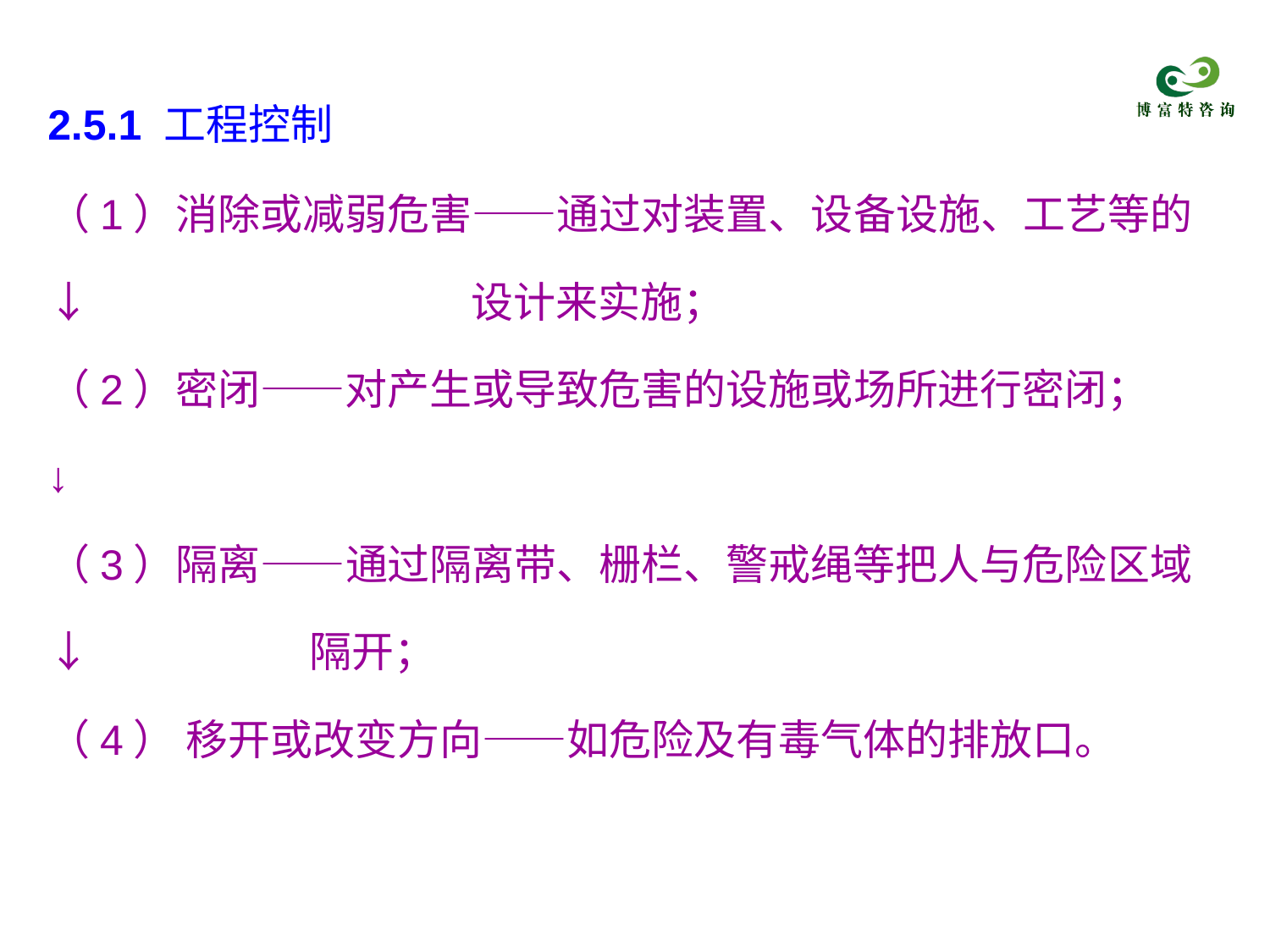

2.5.1 工程控制
（1）消除或减弱危害——通过对装置、设备设施、工艺等的
↓                                       设计来实施；
（2）密闭——对产生或导致危害的设施或场所进行密闭；
↓
（3）隔离——通过隔离带、栅栏、警戒绳等把人与危险区域
↓                      隔开；
（4） 移开或改变方向——如危险及有毒气体的排放口。